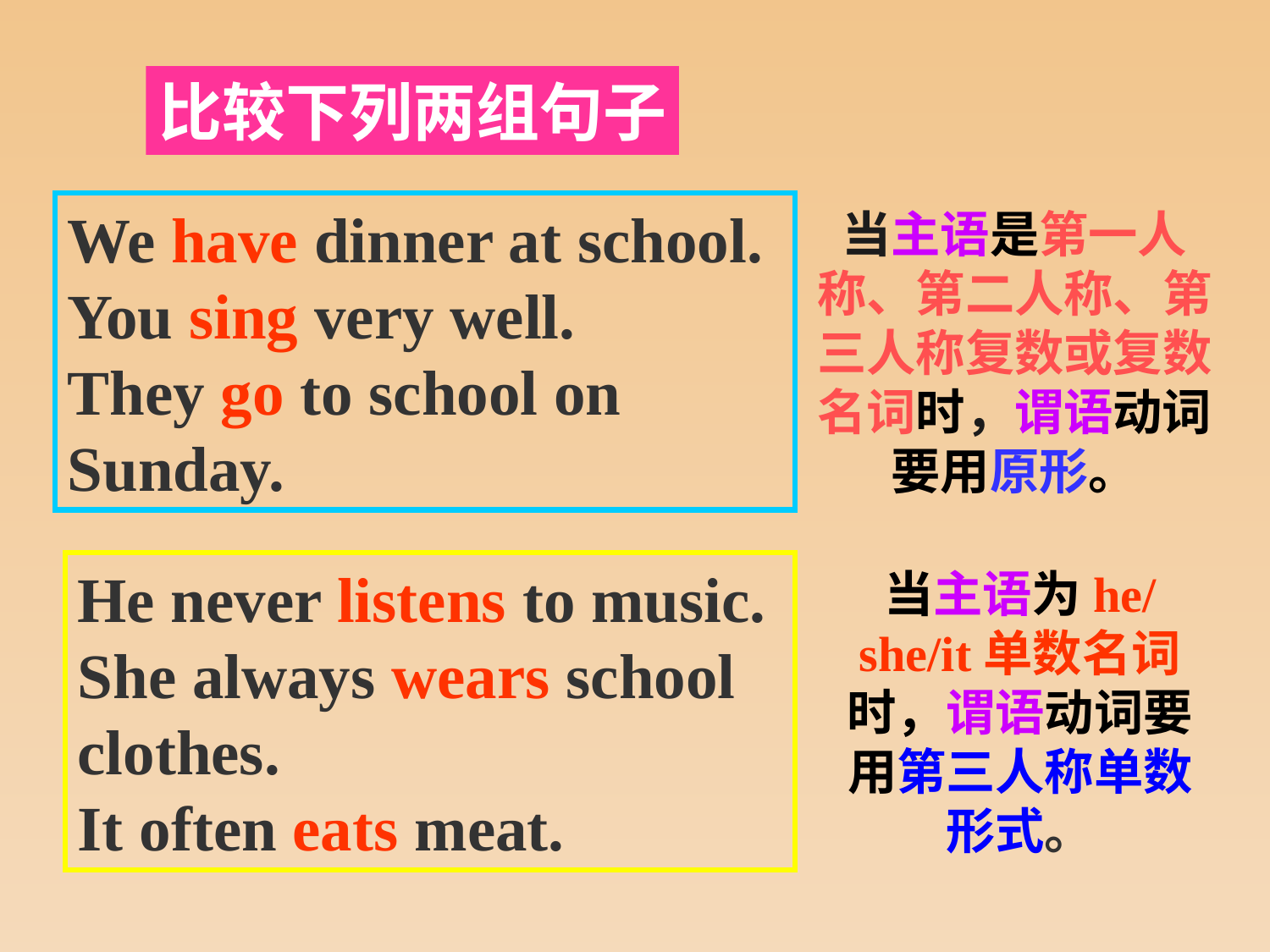

比较下列两组句子
We have dinner at school.
You sing very well.
They go to school on Sunday.
当主语是第一人称、第二人称、第三人称复数或复数名词时，谓语动词要用原形。
He never listens to music.
She always wears school clothes.
It often eats meat.
当主语为he/she/it单数名词时，谓语动词要用第三人称单数形式。